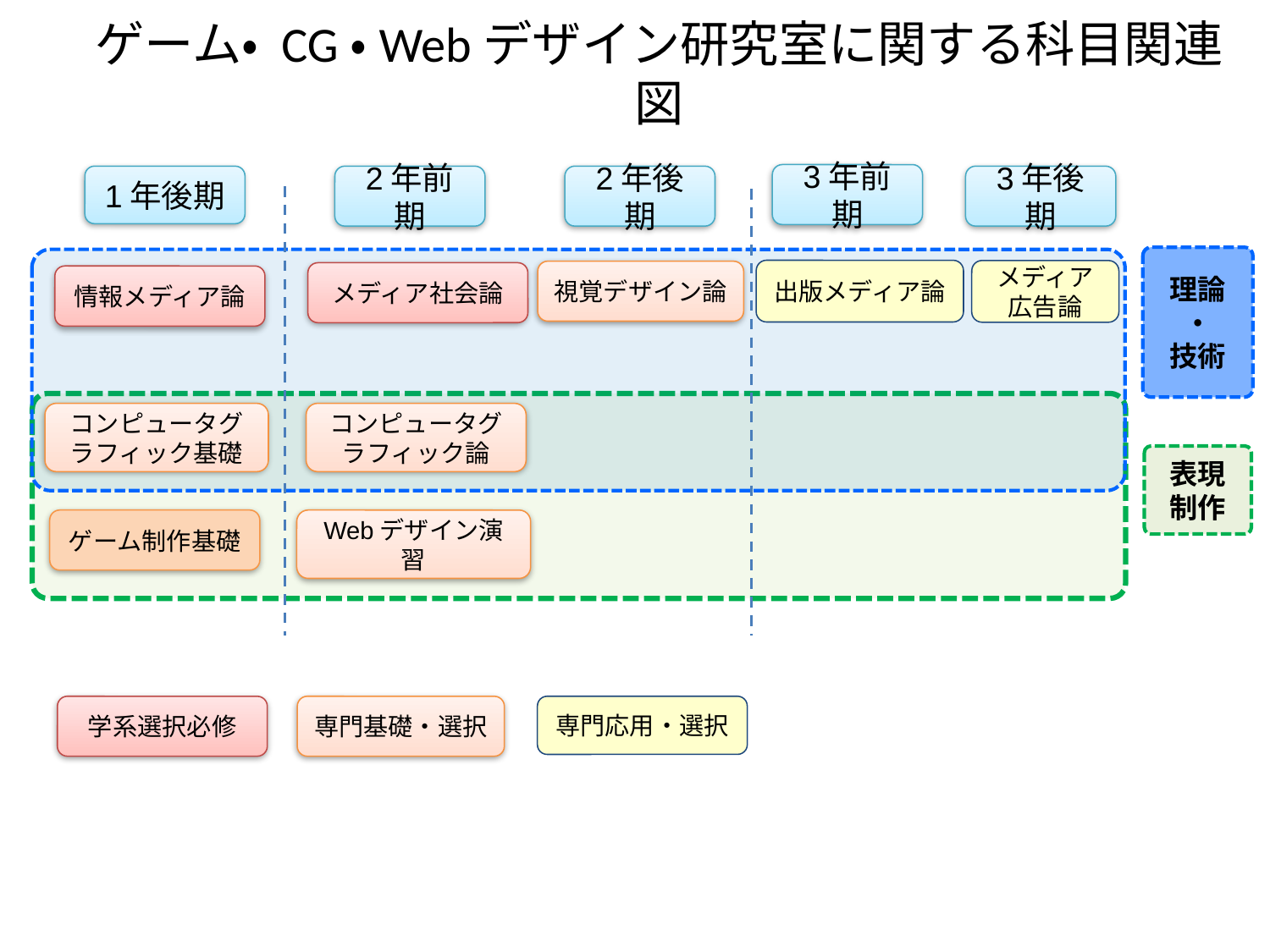

# ゲーム・ CG・Webデザイン研究室に関する科目関連図
3年前期
1年後期
2年前期
2年後期
3年後期
理論
・
技術

出版メディア論
メディア広告論
視覚デザイン論
メディア社会論
情報メディア論

コンピュータグラフィック論
コンピュータグラフィック基礎
表現
制作
ゲーム制作基礎
Webデザイン演習
学系選択必修
専門基礎・選択
専門応用・選択